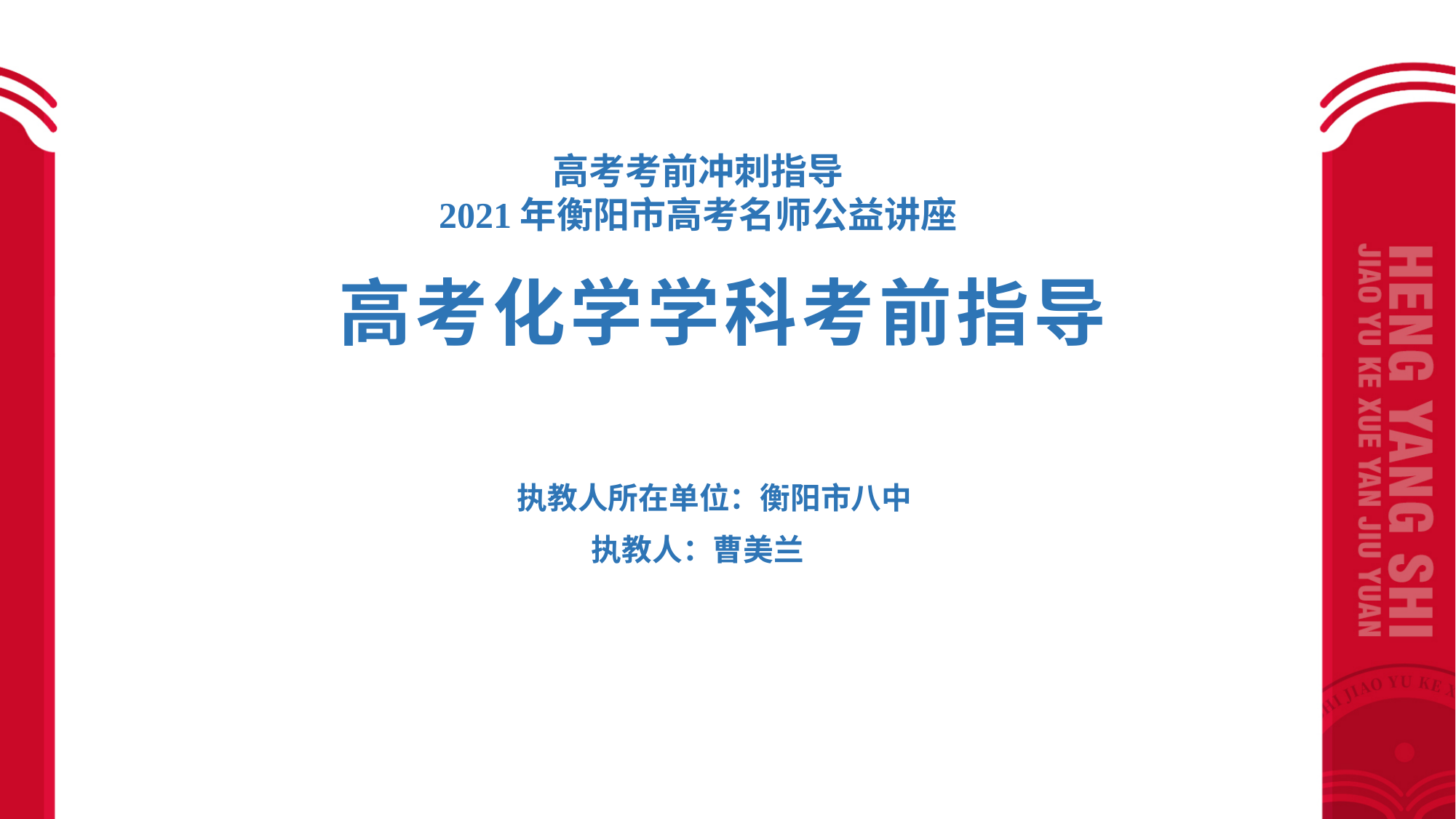

高考考前冲刺指导
2021年衡阳市高考名师公益讲座

高考化学学科考前指导
执教人所在单位：衡阳市八中
执教人：曹美兰